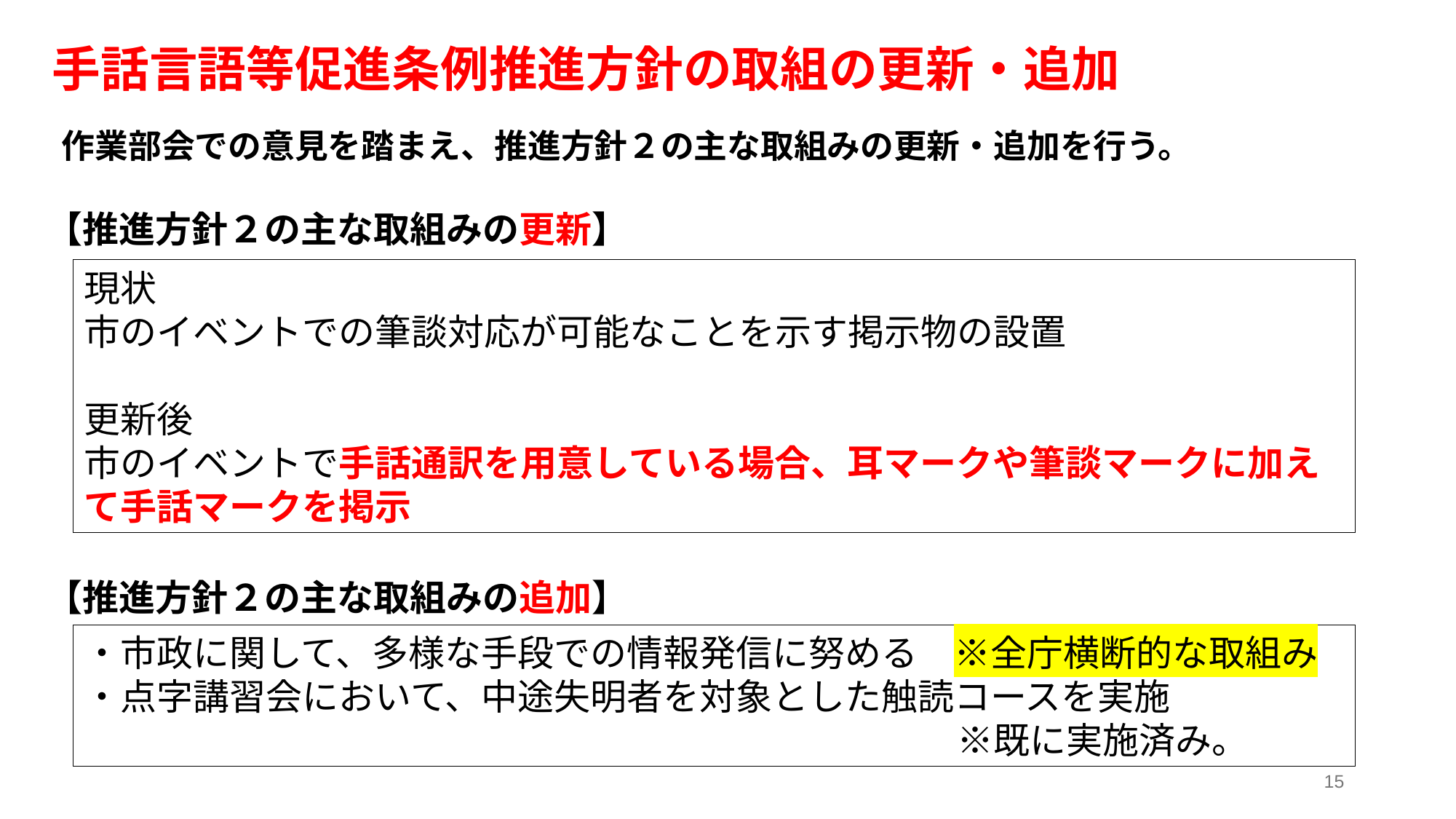

手話言語等促進条例推進方針の取組の更新・追加
作業部会での意見を踏まえ、推進方針２の主な取組みの更新・追加を行う。
【推進方針２の主な取組みの更新】
現状
市のイベントでの筆談対応が可能なことを示す掲示物の設置

更新後
市のイベントで手話通訳を用意している場合、耳マークや筆談マークに加えて手話マークを掲示
【推進方針２の主な取組みの追加】
・市政に関して、多様な手段での情報発信に努める　※全庁横断的な取組み
・点字講習会において、中途失明者を対象とした触読コースを実施
　　　　　　　　　　　　　　　　　　　　　　　　※既に実施済み。
15